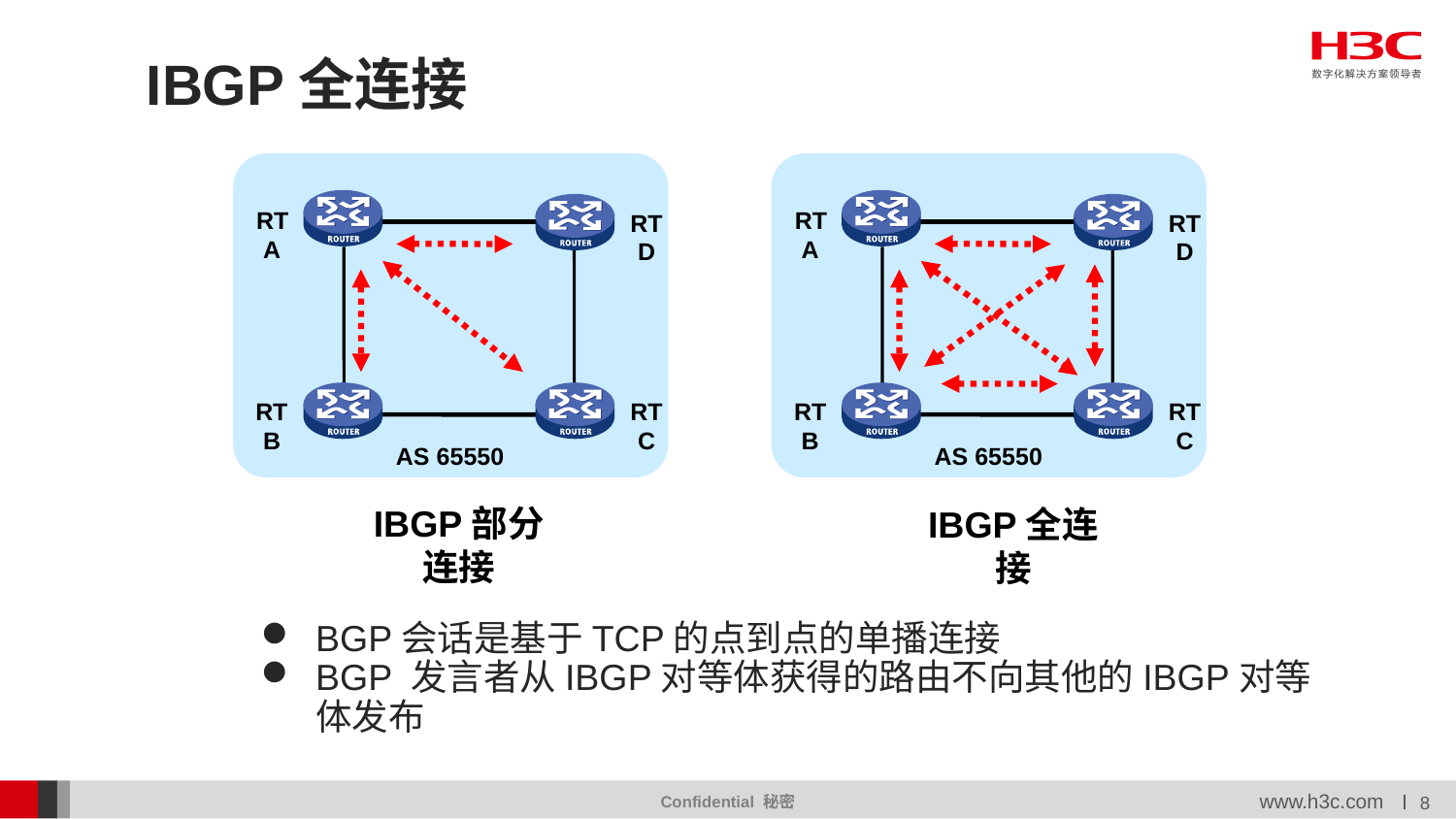

# IBGP全连接

RTA
RTA
RTD
RTD

RTB
RTC
RTB
RTC

AS 65550
AS 65550
IBGP部分连接
IBGP全连接
BGP会话是基于TCP的点到点的单播连接
BGP 发言者从IBGP对等体获得的路由不向其他的IBGP对等体发布